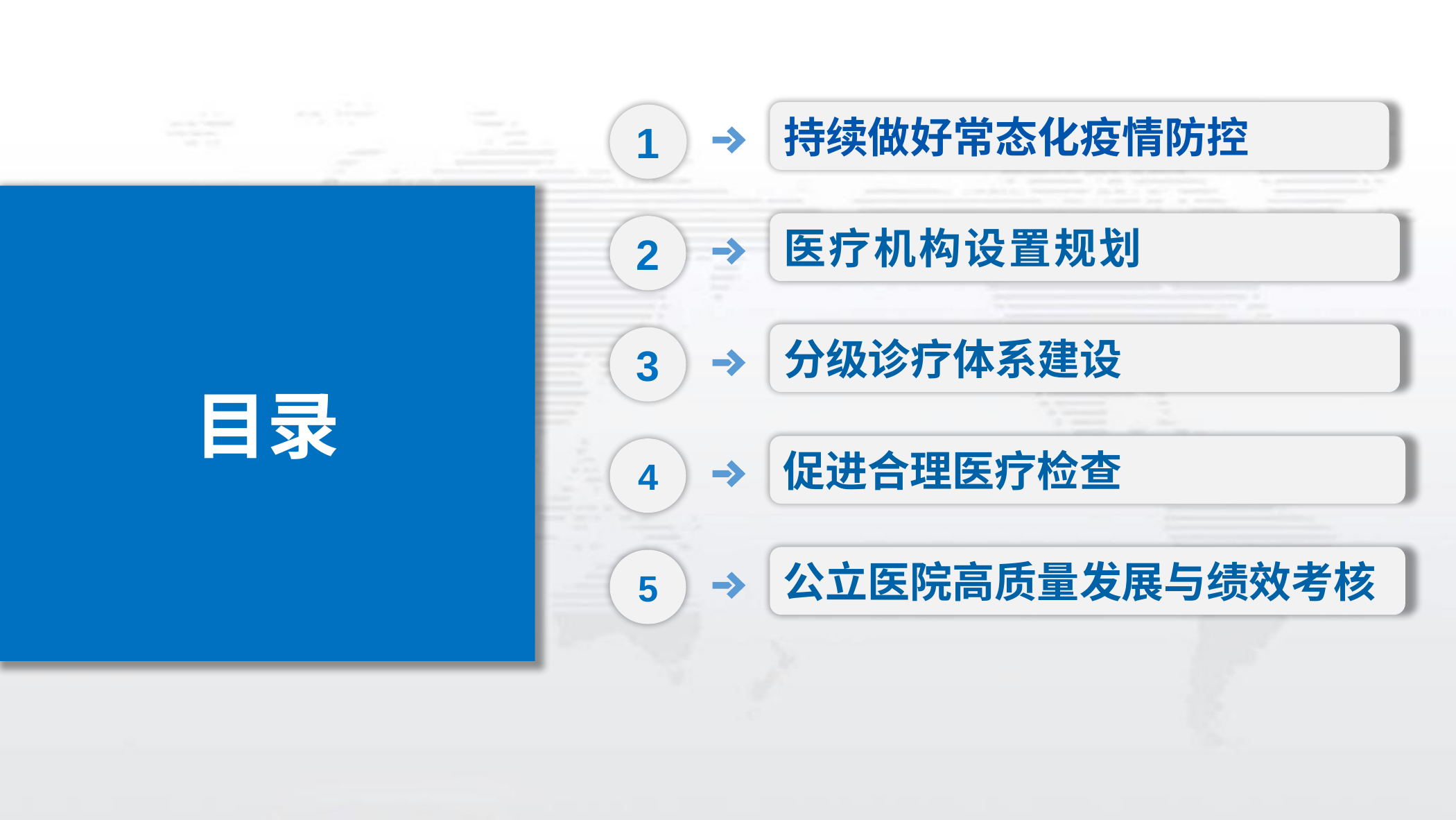

持续做好常态化疫情防控
1

目录
医疗机构设置规划
2

分级诊疗体系建设
3

促进合理医疗检查
4

公立医院高质量发展与绩效考核
5